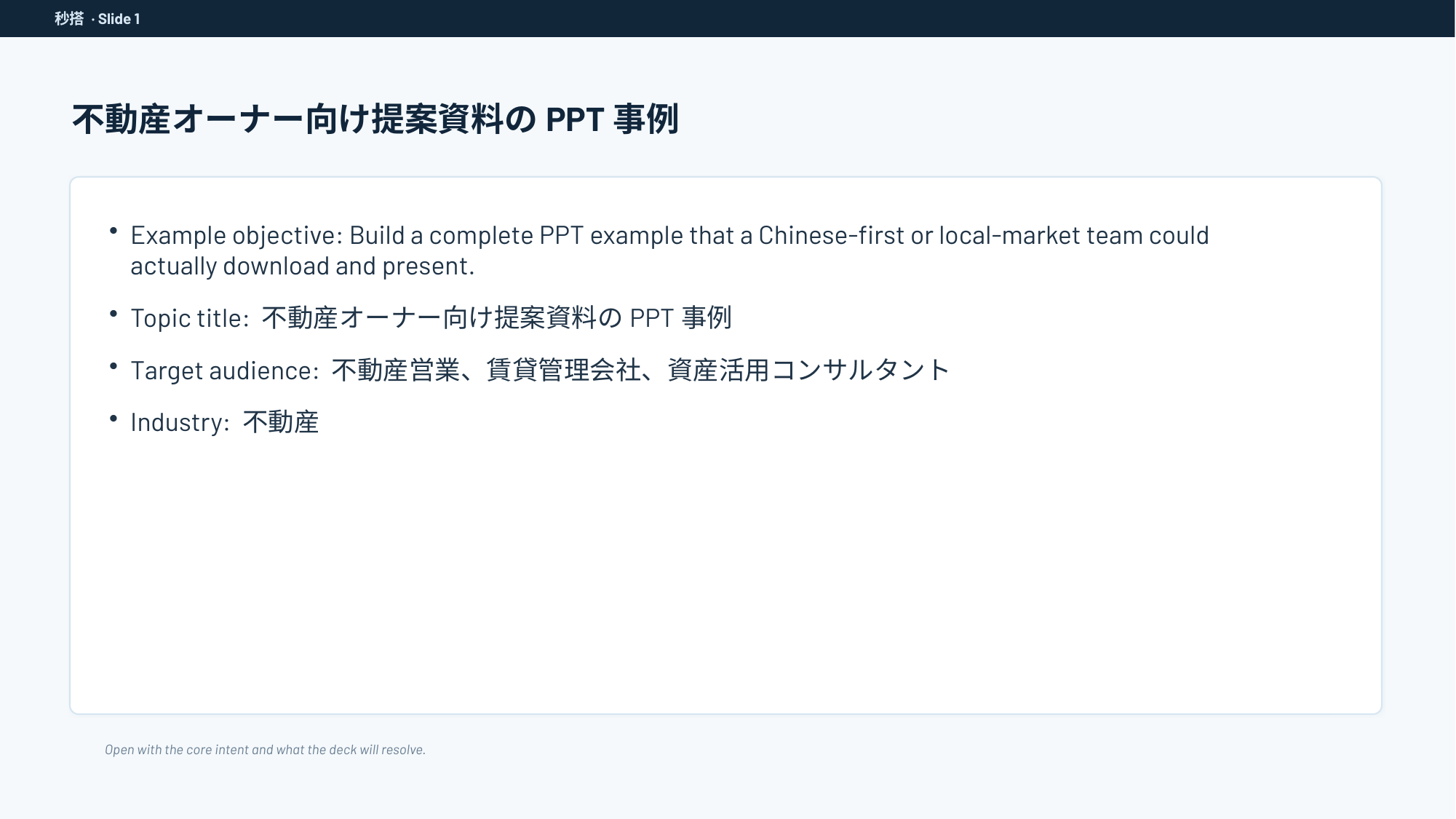

秒搭 · Slide 1
不動産オーナー向け提案資料のPPT事例

Example objective: Build a complete PPT example that a Chinese-first or local-market team could actually download and present.
Topic title: 不動産オーナー向け提案資料のPPT事例
Target audience: 不動産営業、賃貸管理会社、資産活用コンサルタント
Industry: 不動産
Open with the core intent and what the deck will resolve.